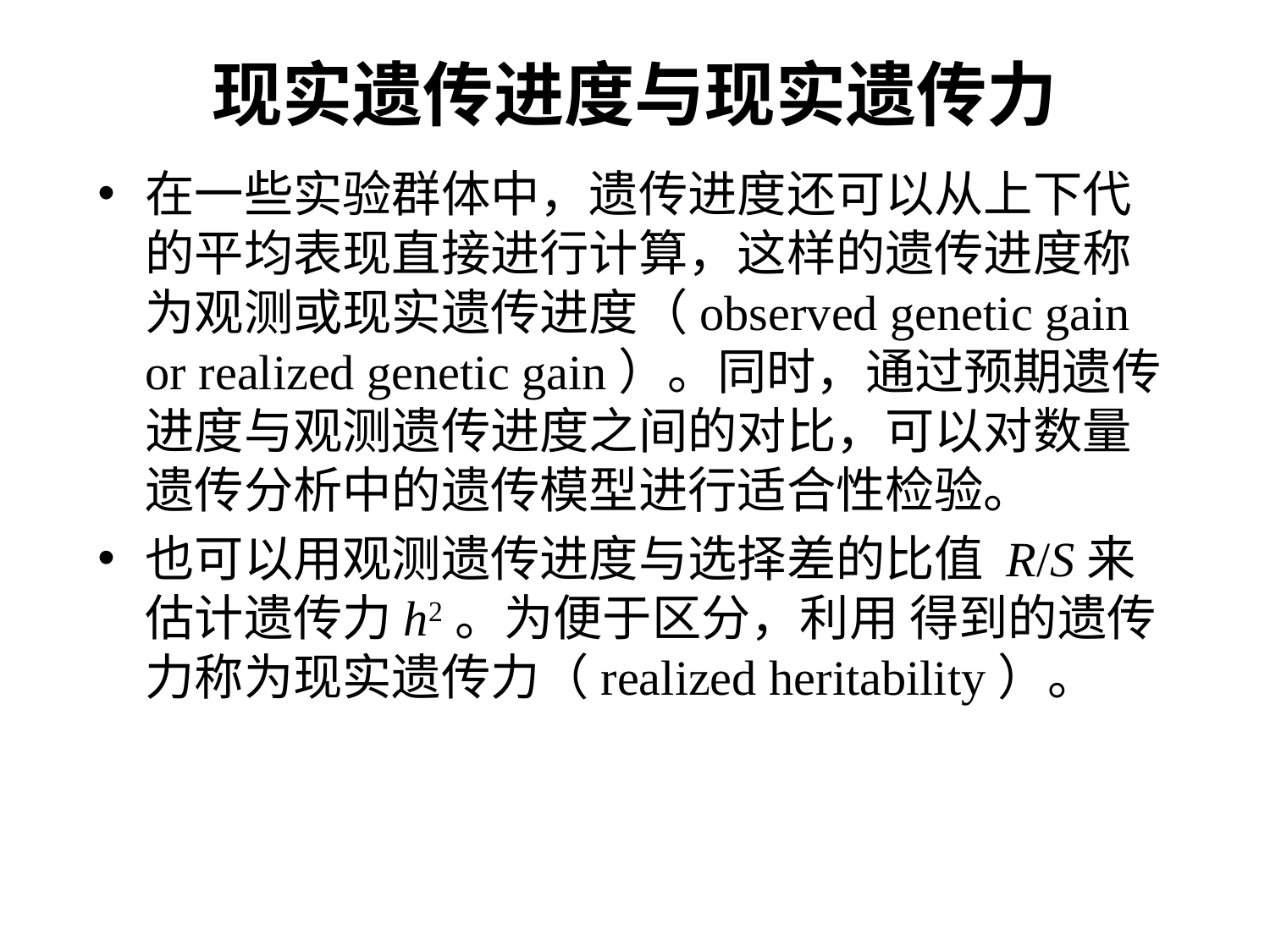

# 现实遗传进度与现实遗传力
在一些实验群体中，遗传进度还可以从上下代的平均表现直接进行计算，这样的遗传进度称为观测或现实遗传进度（observed genetic gain or realized genetic gain）。同时，通过预期遗传进度与观测遗传进度之间的对比，可以对数量遗传分析中的遗传模型进行适合性检验。
也可以用观测遗传进度与选择差的比值 R/S来估计遗传力h2。为便于区分，利用 得到的遗传力称为现实遗传力（realized heritability）。